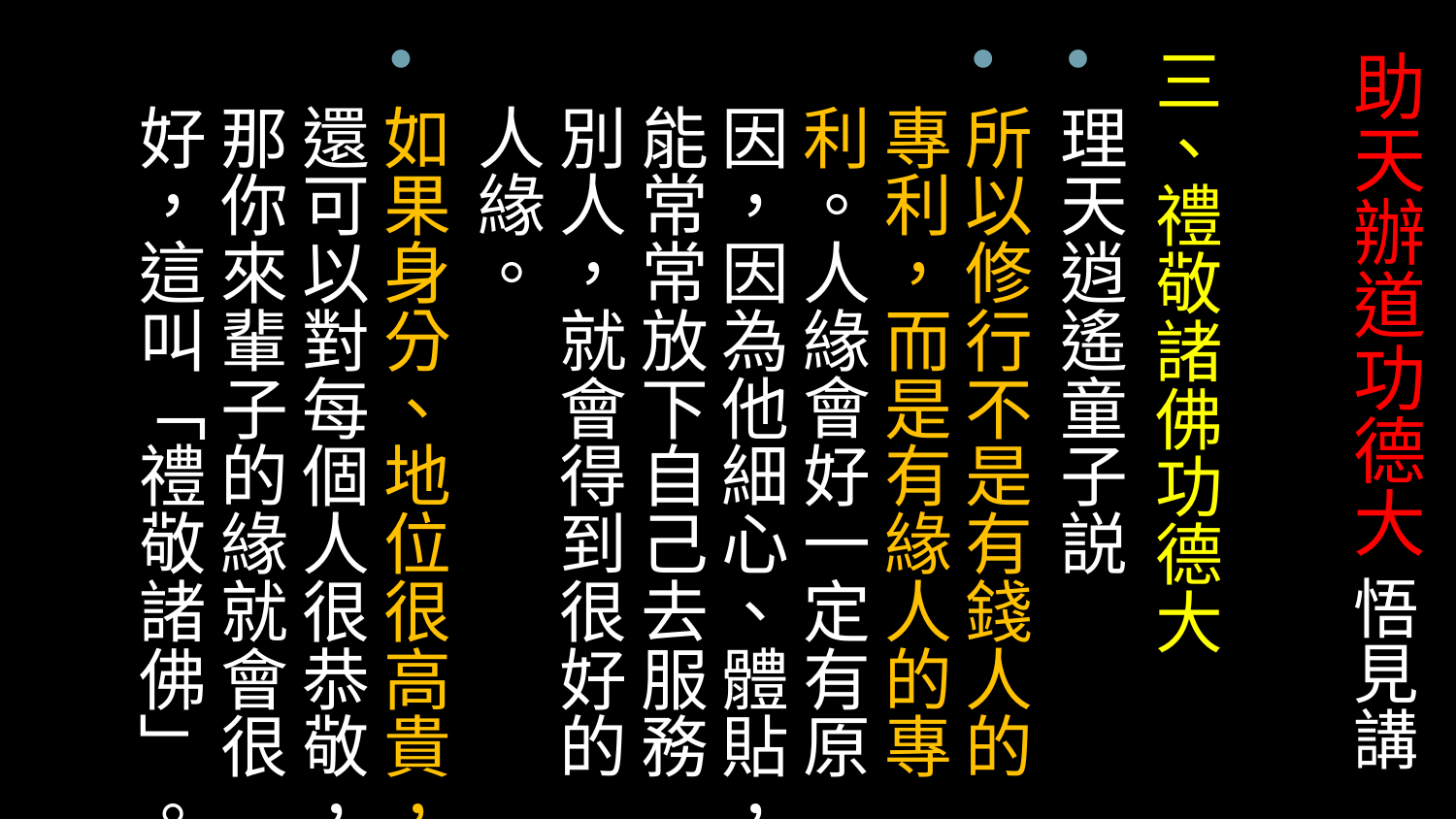

三、禮敬諸佛功德大
理天逍遙童子説
所以修行不是有錢人的專利，而是有緣人的專利。人緣會好一定有原因，因為他細心、體貼，能常常放下自己去服務別人，就會得到很好的人緣。
如果身分、地位很高貴，還可以對每個人很恭敬，那你來輩子的緣就會很好，這叫「禮敬諸佛」。

# 助天辦道功德大 悟見講